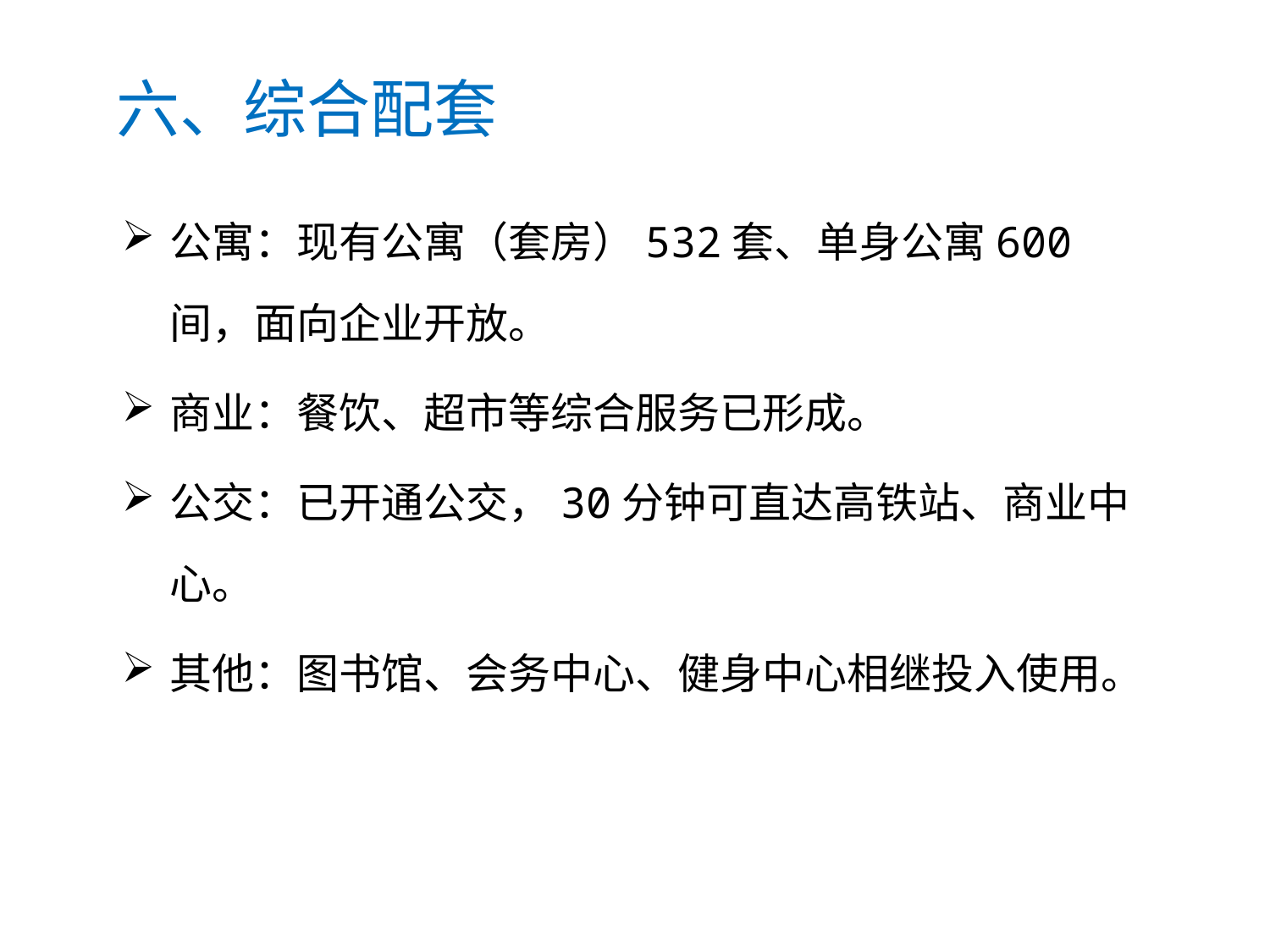

# 六、综合配套
公寓：现有公寓（套房）532套、单身公寓600间，面向企业开放。
商业：餐饮、超市等综合服务已形成。
公交：已开通公交，30分钟可直达高铁站、商业中心。
其他：图书馆、会务中心、健身中心相继投入使用。